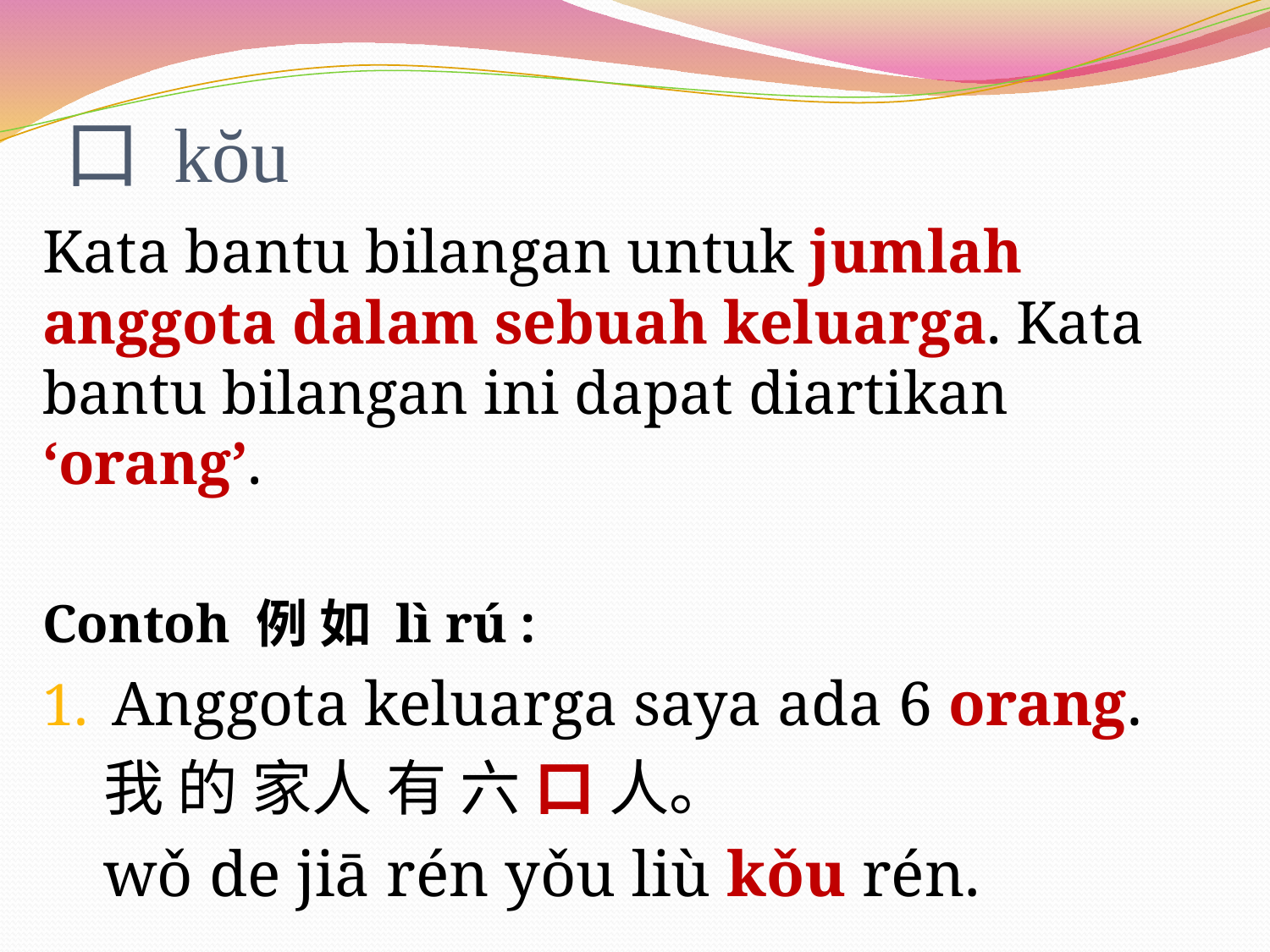

# 口 kŏu
Kata bantu bilangan untuk jumlah anggota dalam sebuah keluarga. Kata bantu bilangan ini dapat diartikan ‘orang’.

Contoh 例 如 lì rú :
Anggota keluarga saya ada 6 orang.
我 的 家人 有 六 口 人。
wǒ de jiā rén yǒu liù kǒu rén.